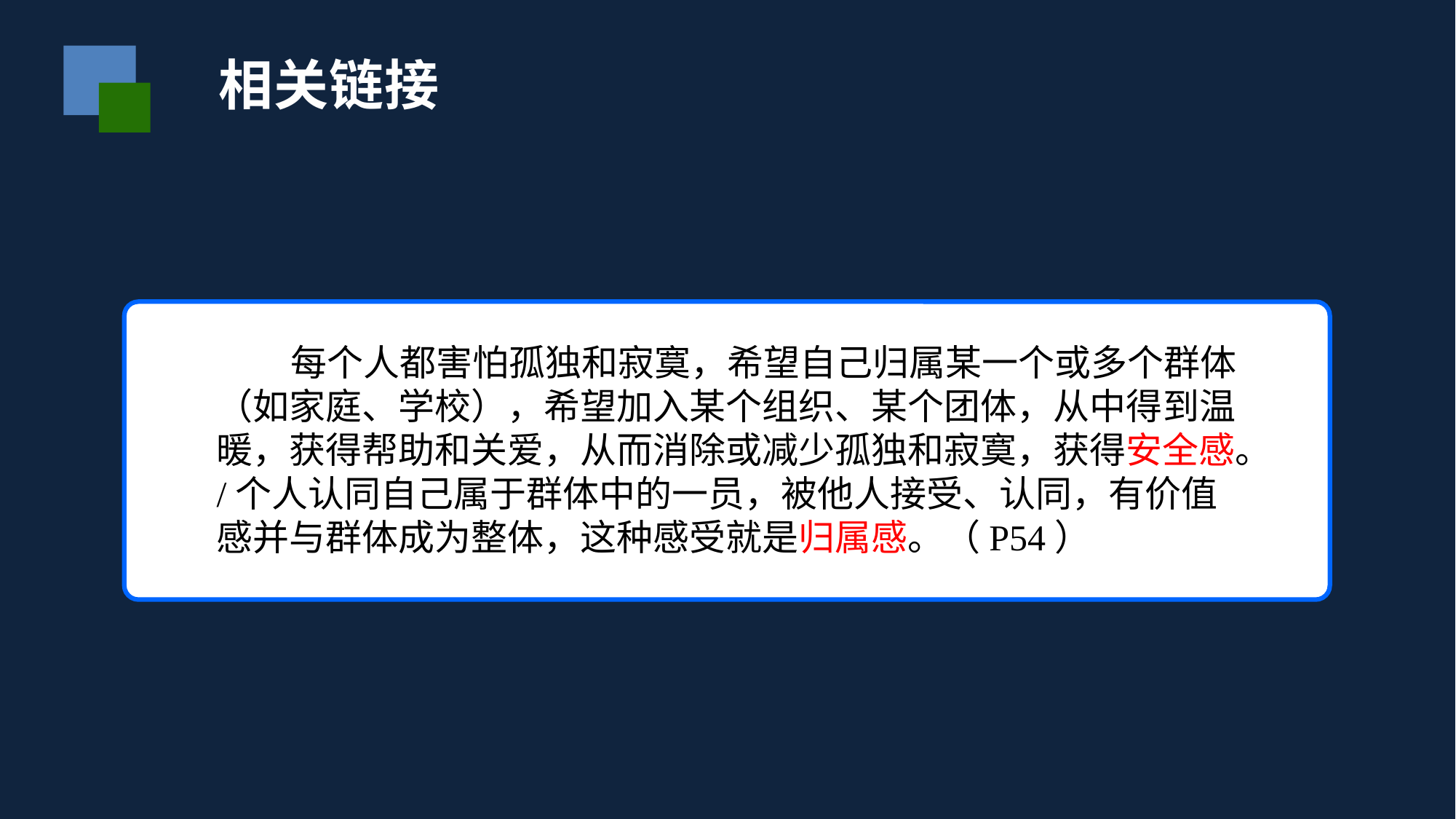

相关链接

        每个人都害怕孤独和寂寞，希望自己归属某一个或多个群体（如家庭、学校），希望加入某个组织、某个团体，从中得到温暖，获得帮助和关爱，从而消除或减少孤独和寂寞，获得安全感。/个人认同自己属于群体中的一员，被他人接受、认同，有价值感并与群体成为整体，这种感受就是归属感。（P54）